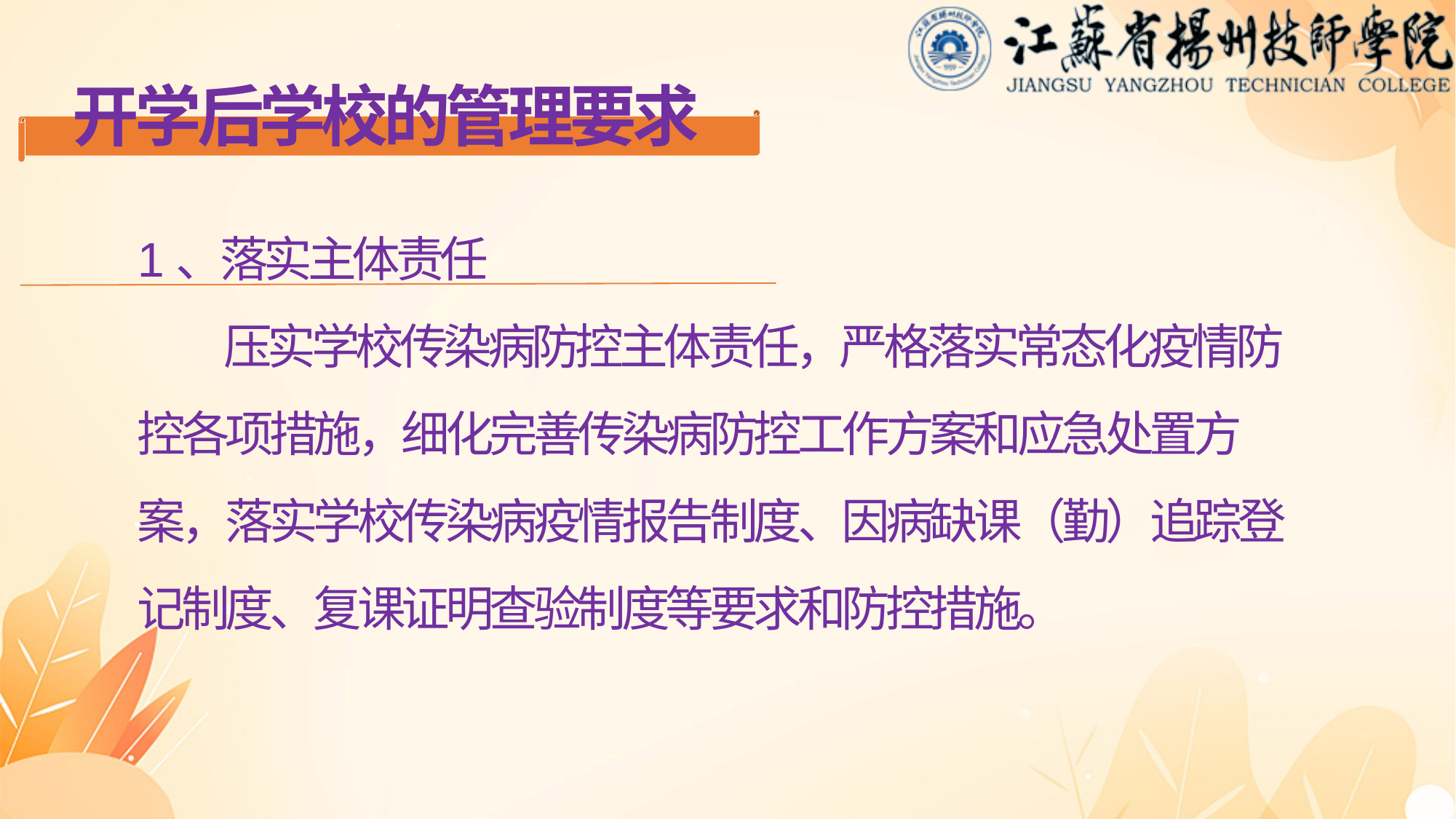

开学后学校的管理要求

1、落实主体责任
           压实学校传染病防控主体责任，严格落实常态化疫情防控各项措施，细化完善传染病防控工作方案和应急处置方案，落实学校传染病疫情报告制度、因病缺课（勤）追踪登记制度、复课证明查验制度等要求和防控措施。